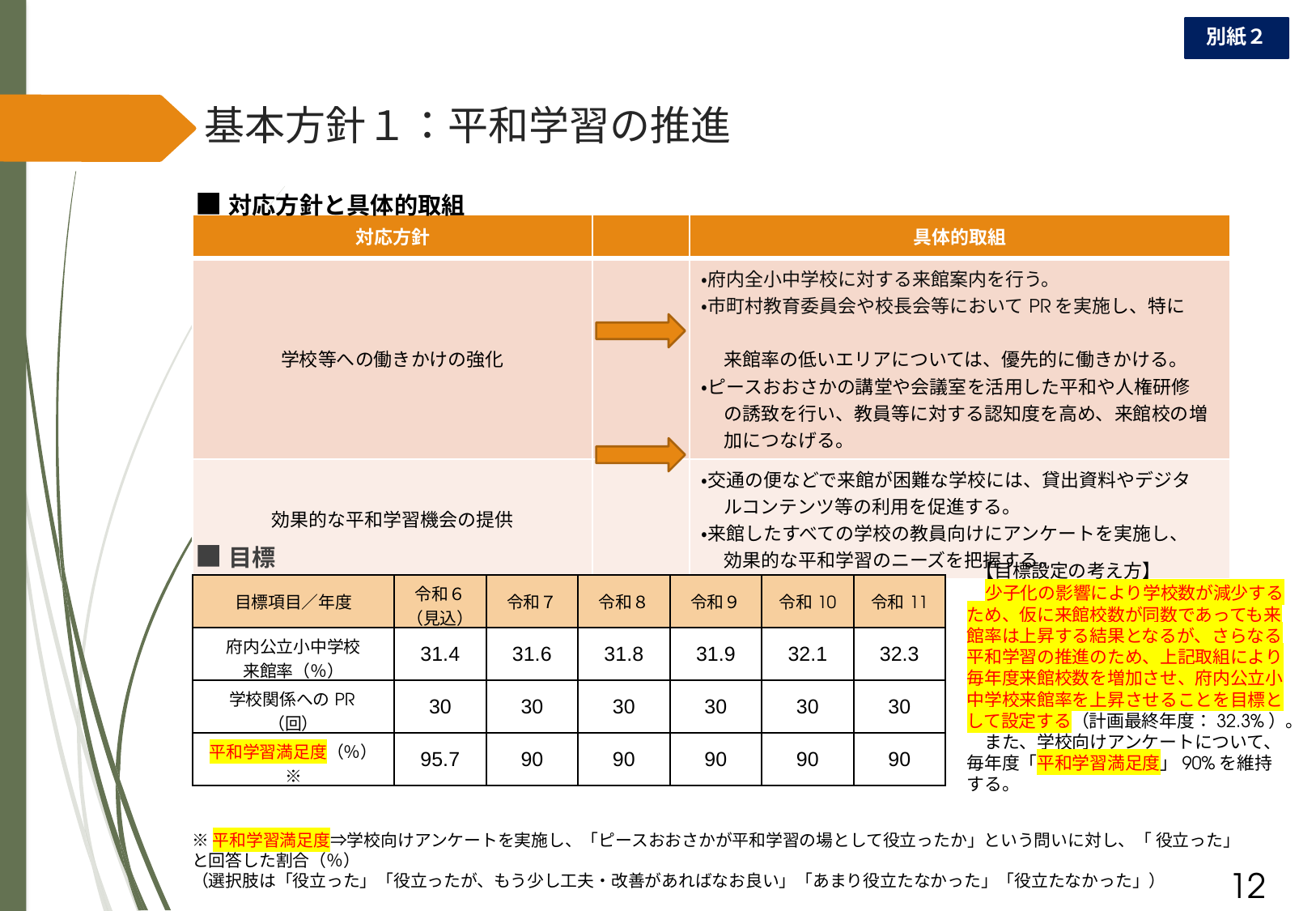

別紙２
# 基本方針１：平和学習の推進
■対応方針と具体的取組
| 対応方針 |  | 具体的取組 |
| --- | --- | --- |
| 学校等への働きかけの強化 |  | ・府内全小中学校に対する来館案内を行う。 ・市町村教育委員会や校長会等においてPRを実施し、特に　　 来館率の低いエリアについては、優先的に働きかける。 ・ピースおおさかの講堂や会議室を活用した平和や人権研修 の誘致を行い、教員等に対する認知度を高め、来館校の増 加につなげる。 |
| 効果的な平和学習機会の提供 |  | ・交通の便などで来館が困難な学校には、貸出資料やデジタ ルコンテンツ等の利用を促進する。 ・来館したすべての学校の教員向けにアンケートを実施し、 効果的な平和学習のニーズを把握する。 |

■目標
 【目標設定の考え方】
　少子化の影響により学校数が減少するため、仮に来館校数が同数であっても来館率は上昇する結果となるが、さらなる平和学習の推進のため、上記取組により毎年度来館校数を増加させ、府内公立小中学校来館率を上昇させることを目標として設定する（計画最終年度：32.3%）。
　また、学校向けアンケートについて、毎年度「平和学習満足度」90%を維持する。
| 目標項目／年度 | 令和６ （見込） | 令和７ | 令和８ | 令和９ | 令和10 | 令和11 |
| --- | --- | --- | --- | --- | --- | --- |
| 府内公立小中学校 来館率（％） | 31.4 | 31.6 | 31.8 | 31.9 | 32.1 | 32.3 |
| 学校関係へのPR（回） | 30 | 30 | 30 | 30 | 30 | 30 |
| 平和学習満足度（％）※ | 95.7 | 90 | 90 | 90 | 90 | 90 |
※平和学習満足度⇒学校向けアンケートを実施し、「ピースおおさかが平和学習の場として役立ったか」という問いに対し、「 役立った」と回答した割合（％）
（選択肢は「役立った」「役立ったが、もう少し工夫・改善があればなお良い」「あまり役立たなかった」「役立たなかった」）
12